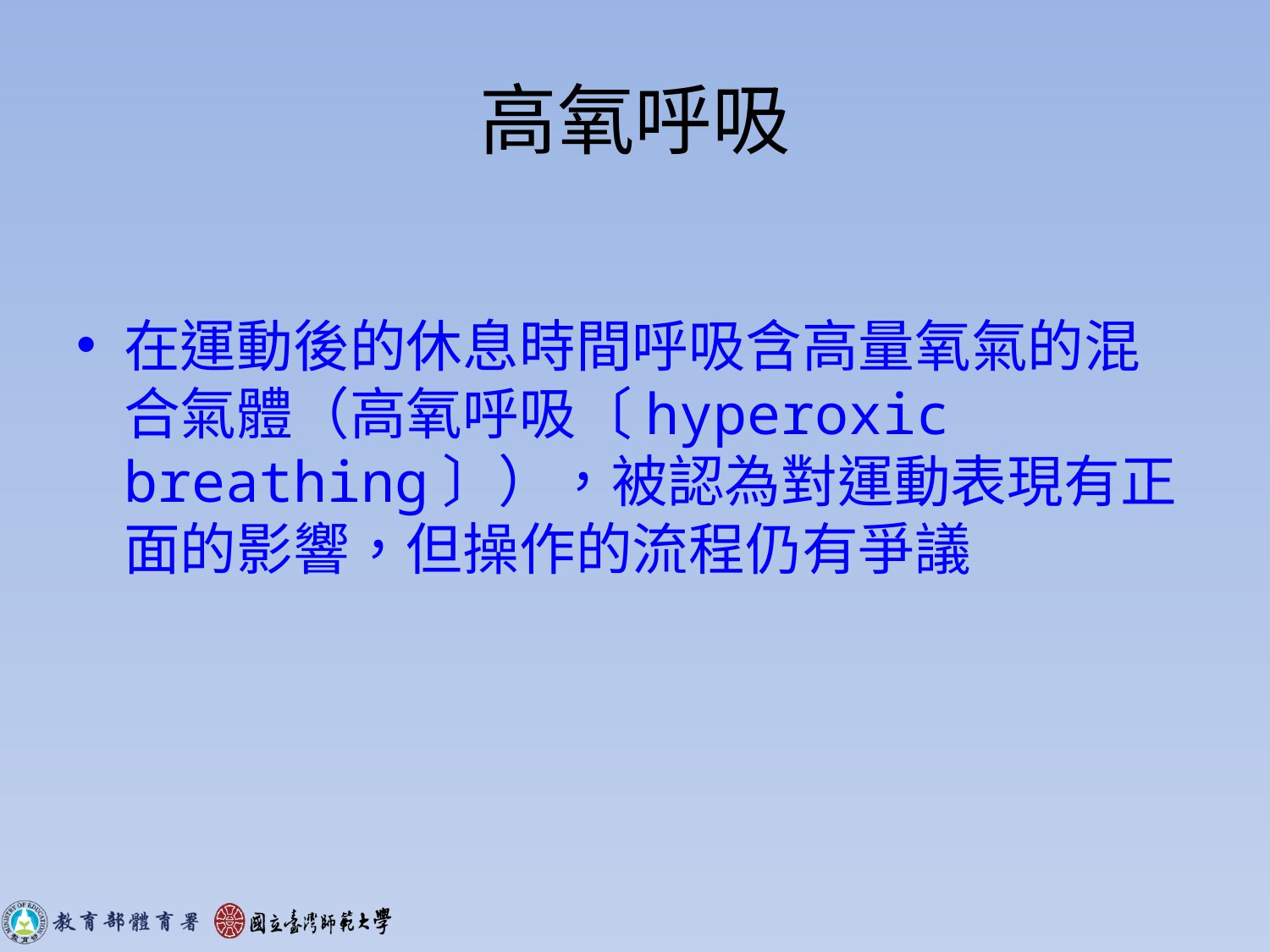

# 高氧呼吸

在運動後的休息時間呼吸含高量氧氣的混合氣體（高氧呼吸〔hyperoxic breathing〕），被認為對運動表現有正面的影響，但操作的流程仍有爭議